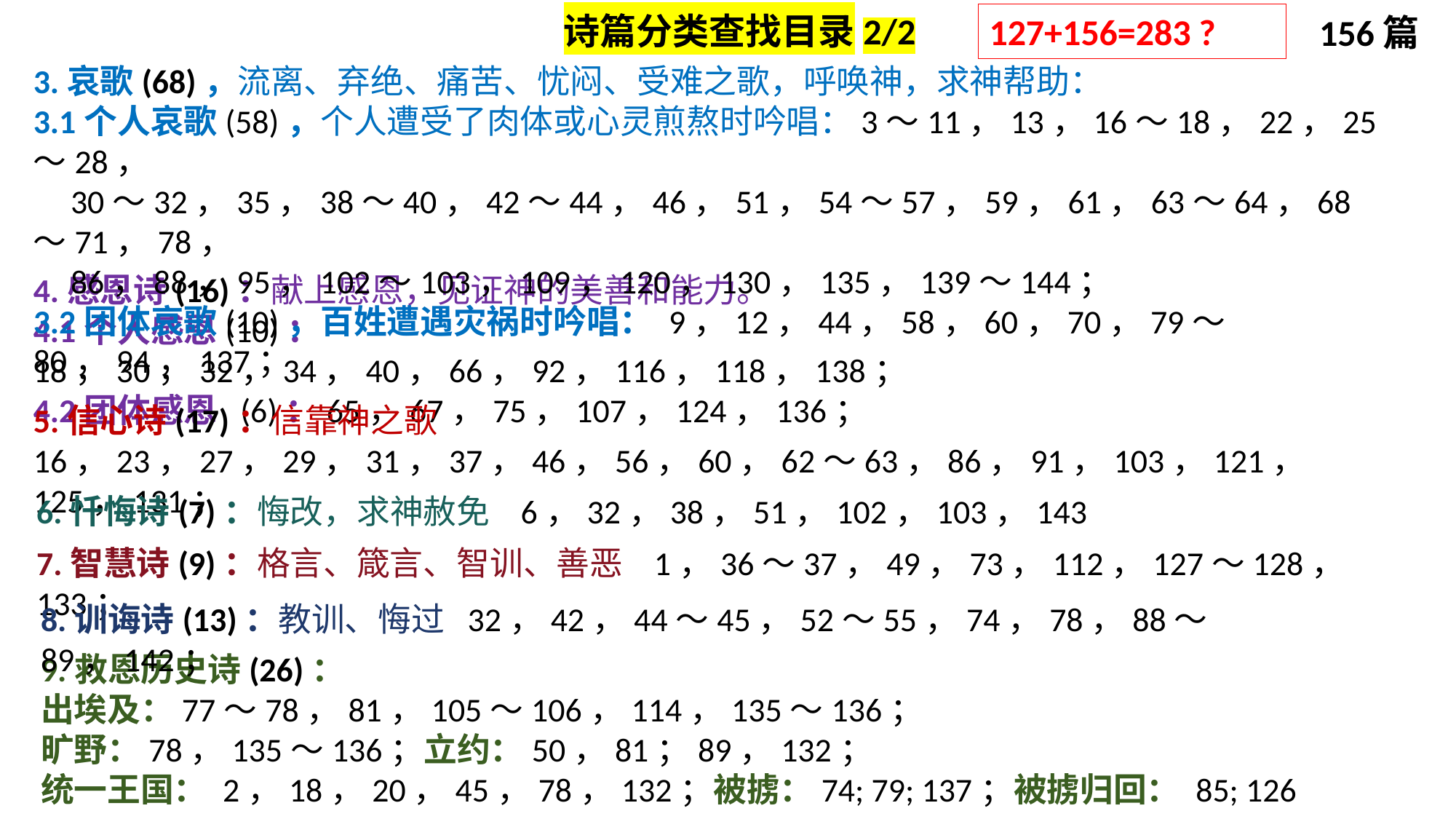

诗篇分类查找目录2/2
127+156=283 ?
156篇
3.哀歌(68)，流离、弃绝、痛苦、忧闷、受难之歌，呼唤神，求神帮助：
3.1个人哀歌(58)，个人遭受了肉体或心灵煎熬时吟唱：3～11，13，16～18，22，25～28，
     30～32，35，38～40，42～44，46，51，54～57，59，61，63～64，68～71，78，
     86，88，95，102～103，109，120，130，135，139～144；
3.2团体哀歌(10)，百姓遭遇灾祸时吟唱： 9，12，44，58，60，70，79～80，94，137；
4.感恩诗(16)：献上感恩，见证神的美善和能力。
4.1个人感恩(10)：18，30，32，34，40，66，92，116，118，138；
4.2团体感恩  (6)：65，67，75，107，124，136；
5.信心诗(17)：信靠神之歌
16，23，27，29，31，37，46，56，60，62～63，86，91，103，121，125，131；
6.忏悔诗(7)：悔改，求神赦免   6，32，38，51，102，103，143
7.智慧诗(9)：格言、箴言、智训、善恶   1，36～37，49，73，112，127～128，133；
8.训诲诗(13)：教训、悔过  32，42，44～45，52～55，74，78，88～89，142；
9.救恩历史诗(26)：
出埃及：77～78，81，105～106，114，135～136；
旷野：78，135～136；立约：50，81；89，132；
统一王国： 2，18，20，45，78，132；被掳：74; 79; 137；被掳归回： 85; 126